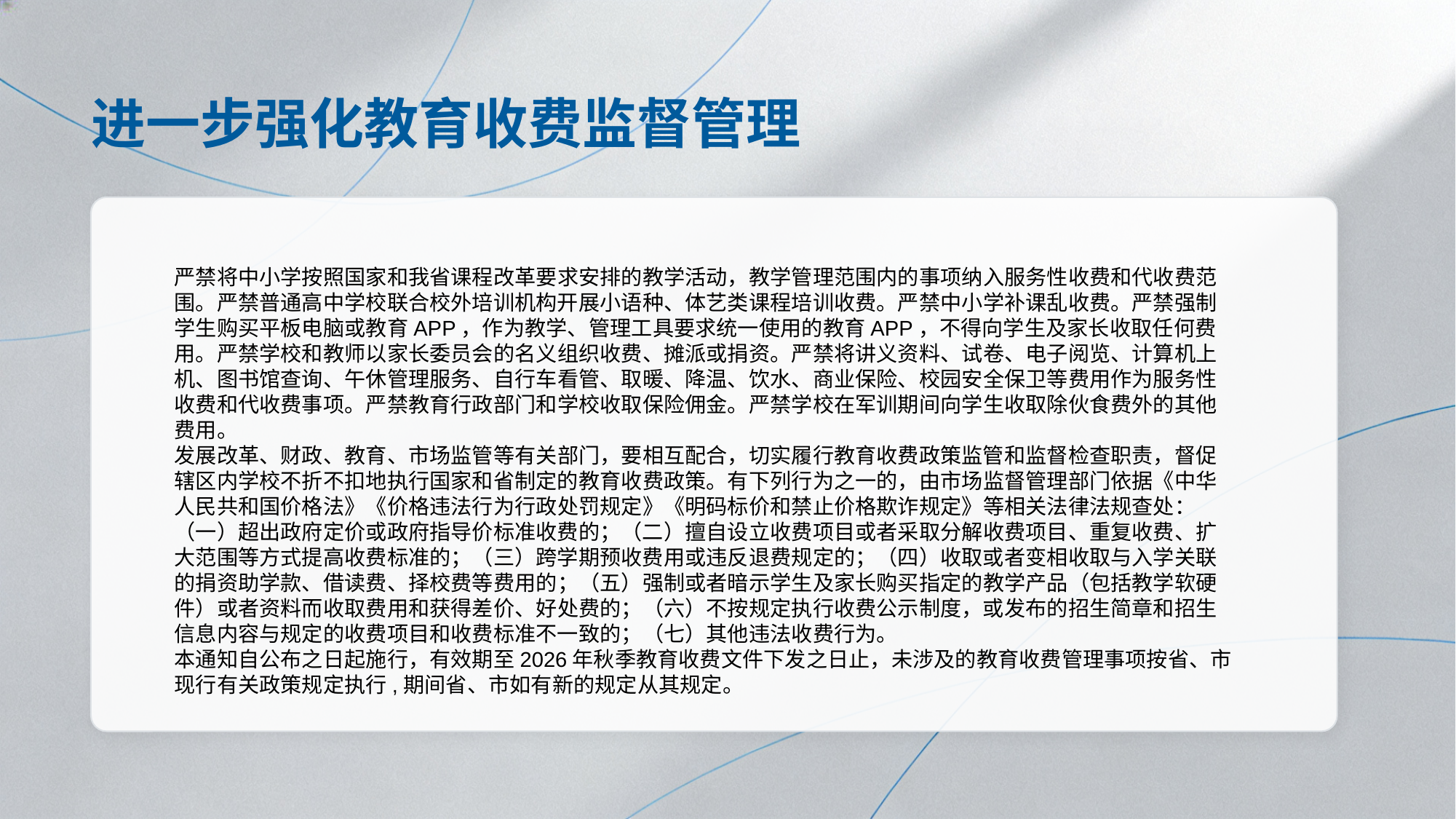

进一步强化教育收费监督管理

严禁将中小学按照国家和我省课程改革要求安排的教学活动，教学管理范围内的事项纳入服务性收费和代收费范围。严禁普通高中学校联合校外培训机构开展小语种、体艺类课程培训收费。严禁中小学补课乱收费。严禁强制学生购买平板电脑或教育APP，作为教学、管理工具要求统一使用的教育APP，不得向学生及家长收取任何费用。严禁学校和教师以家长委员会的名义组织收费、摊派或捐资。严禁将讲义资料、试卷、电子阅览、计算机上机、图书馆查询、午休管理服务、自行车看管、取暖、降温、饮水、商业保险、校园安全保卫等费用作为服务性收费和代收费事项。严禁教育行政部门和学校收取保险佣金。严禁学校在军训期间向学生收取除伙食费外的其他费用。
发展改革、财政、教育、市场监管等有关部门，要相互配合，切实履行教育收费政策监管和监督检查职责，督促辖区内学校不折不扣地执行国家和省制定的教育收费政策。有下列行为之一的，由市场监督管理部门依据《中华人民共和国价格法》《价格违法行为行政处罚规定》《明码标价和禁止价格欺诈规定》等相关法律法规查处：
（一）超出政府定价或政府指导价标准收费的；（二）擅自设立收费项目或者采取分解收费项目、重复收费、扩大范围等方式提高收费标准的；（三）跨学期预收费用或违反退费规定的；（四）收取或者变相收取与入学关联的捐资助学款、借读费、择校费等费用的；（五）强制或者暗示学生及家长购买指定的教学产品（包括教学软硬件）或者资料而收取费用和获得差价、好处费的；（六）不按规定执行收费公示制度，或发布的招生简章和招生信息内容与规定的收费项目和收费标准不一致的；（七）其他违法收费行为。
本通知自公布之日起施行，有效期至2026年秋季教育收费文件下发之日止，未涉及的教育收费管理事项按省、市现行有关政策规定执行,期间省、市如有新的规定从其规定。